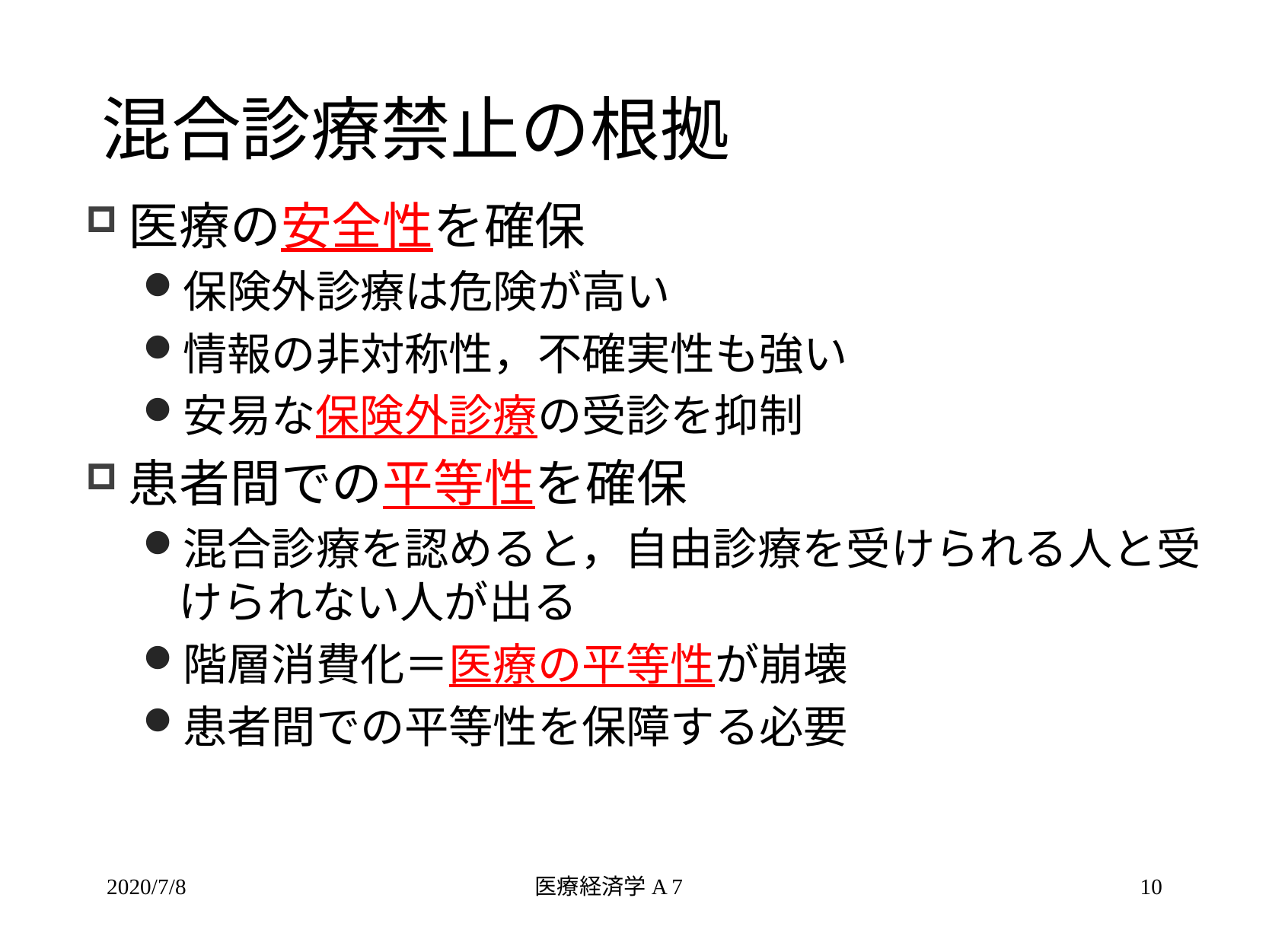

# 混合診療禁止の根拠
医療の安全性を確保
保険外診療は危険が高い
情報の非対称性，不確実性も強い
安易な保険外診療の受診を抑制
患者間での平等性を確保
混合診療を認めると，自由診療を受けられる人と受けられない人が出る
階層消費化＝医療の平等性が崩壊
患者間での平等性を保障する必要
2020/7/8
医療経済学A 7
10